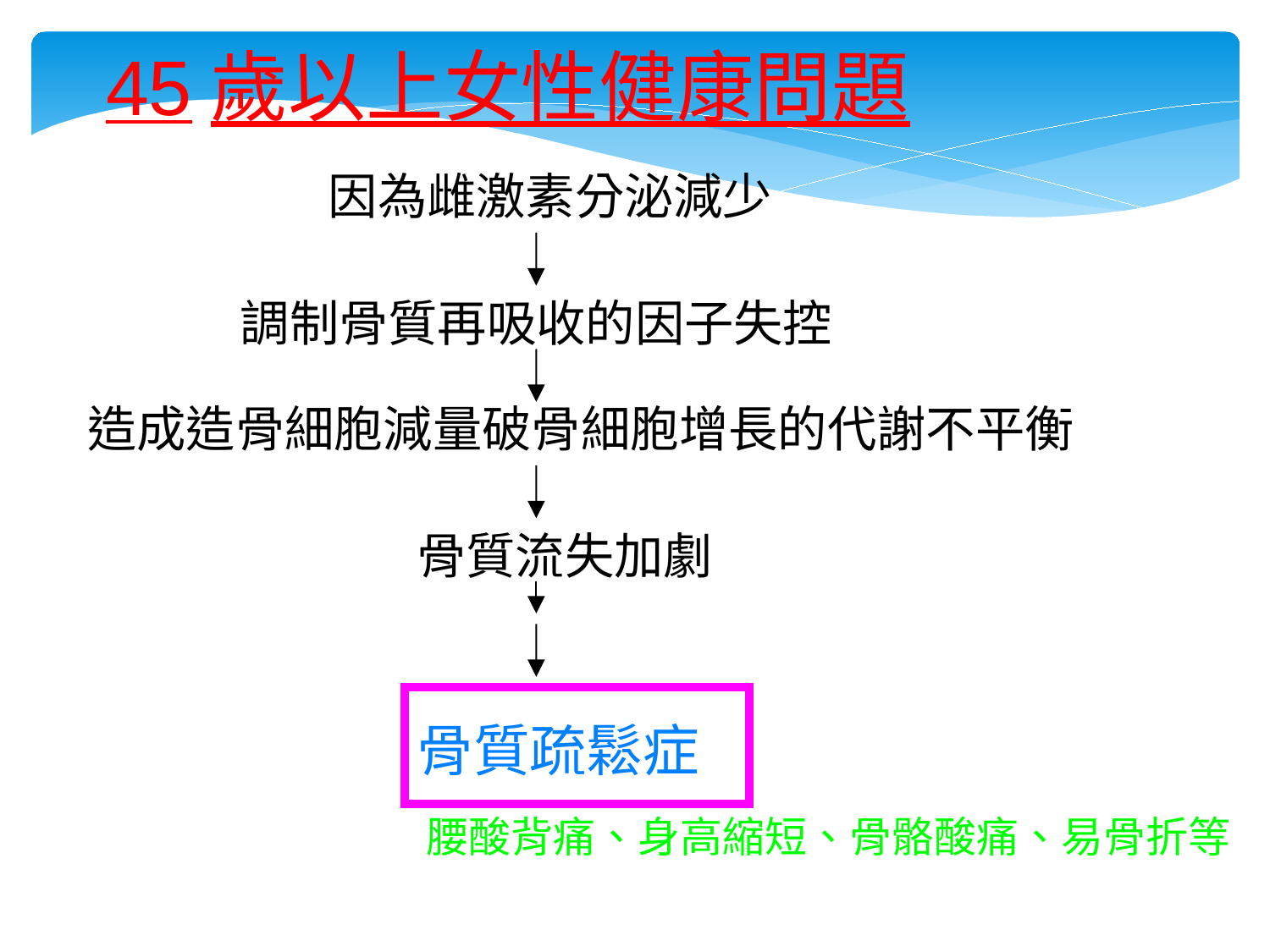

45歲以上女性健康問題
因為雌激素分泌減少

調制骨質再吸收的因子失控

造成造骨細胞減量破骨細胞增長的代謝不平衡

骨質流失加劇

骨質疏鬆症
腰酸背痛、身高縮短、骨骼酸痛、易骨折等